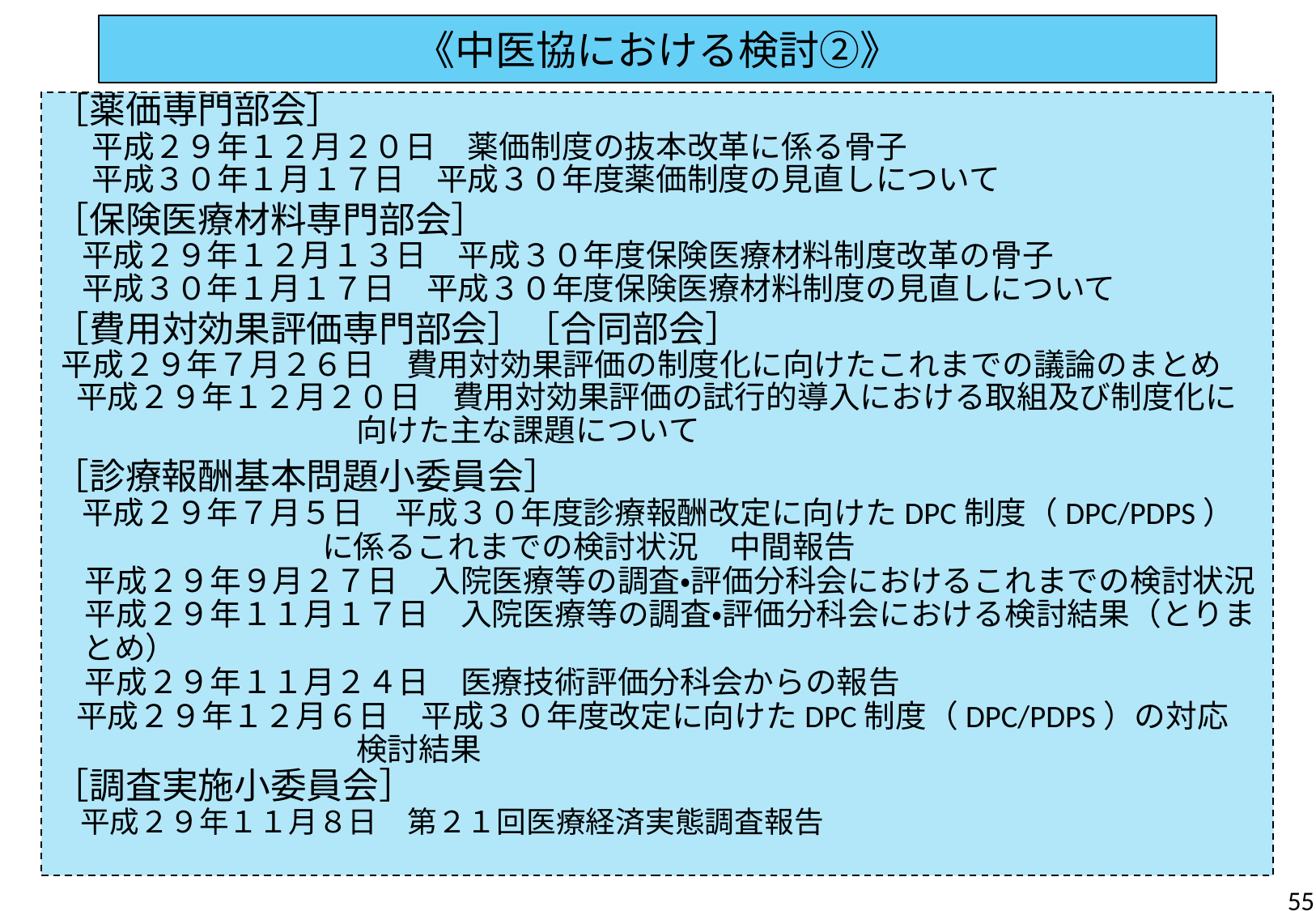

《中医協における検討②》
［薬価専門部会］
　 平成２９年１２月２０日　薬価制度の抜本改革に係る骨子
　 平成３０年１月１７日　平成３０年度薬価制度の見直しについて
［保険医療材料専門部会］
   平成２９年１２月１３日　平成３０年度保険医療材料制度改革の骨子
   平成３０年１月１７日　平成３０年度保険医療材料制度の見直しについて
［費用対効果評価専門部会］［合同部会］
平成２９年７月２６日　費用対効果評価の制度化に向けたこれまでの議論のまとめ
平成２９年１２月２０日　費用対効果評価の試行的導入における取組及び制度化に向けた主な課題について
［診療報酬基本問題小委員会］
   平成２９年７月５日　平成３０年度診療報酬改定に向けたDPC制度（DPC/PDPS）に係るこれまでの検討状況　中間報告
　平成２９年９月２７日　入院医療等の調査・評価分科会におけるこれまでの検討状況
　平成２９年１１月１７日　入院医療等の調査・評価分科会における検討結果（とりまとめ）
　平成２９年１１月２４日　医療技術評価分科会からの報告
平成２９年１２月６日　平成３０年度改定に向けたDPC制度（DPC/PDPS）の対応 検討結果
［調査実施小委員会］
   平成２９年１１月８日　第２１回医療経済実態調査報告
55